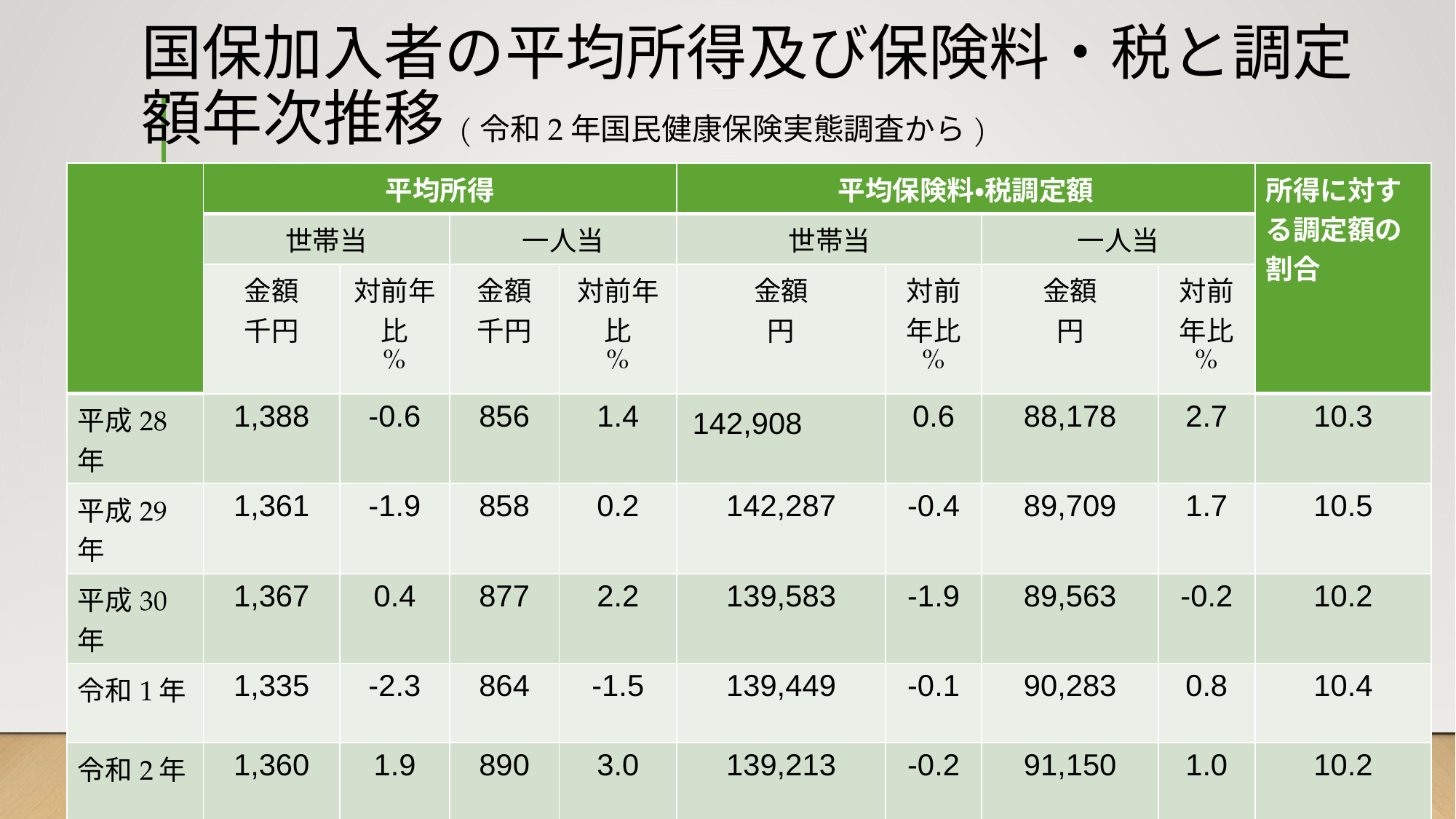

# 国保加入者の平均所得及び保険料・税と調定額年次推移(令和2年国民健康保険実態調査から)
|  | 平均所得 |  |  |  | 平均保険料・税調定額 |  |  |  | 所得に対する調定額の割合 |
| --- | --- | --- | --- | --- | --- | --- | --- | --- | --- |
|  | 世帯当 |  | 一人当 |  | 世帯当 |  | 一人当 |  |  |
|  | 金額 千円 | 対前年比 % | 金額 千円 | 対前年比 % | 金額 円 | 対前年比 % | 金額 円 | 対前年比 % |  |
| 平成28年 | 1,388 | -0.6 | 856 | 1.4 | 142,908 | 0.6 | 88,178 | 2.7 | 10.3 |
| 平成29年 | 1,361 | -1.9 | 858 | 0.2 | 142,287 | -0.4 | 89,709 | 1.7 | 10.5 |
| 平成30年 | 1,367 | 0.4 | 877 | 2.2 | 139,583 | -1.9 | 89,563 | -0.2 | 10.2 |
| 令和1年 | 1,335 | -2.3 | 864 | -1.5 | 139,449 | -0.1 | 90,283 | 0.8 | 10.4 |
| 令和2年 | 1,360 | 1.9 | 890 | 3.0 | 139,213 | -0.2 | 91,150 | 1.0 | 10.2 |